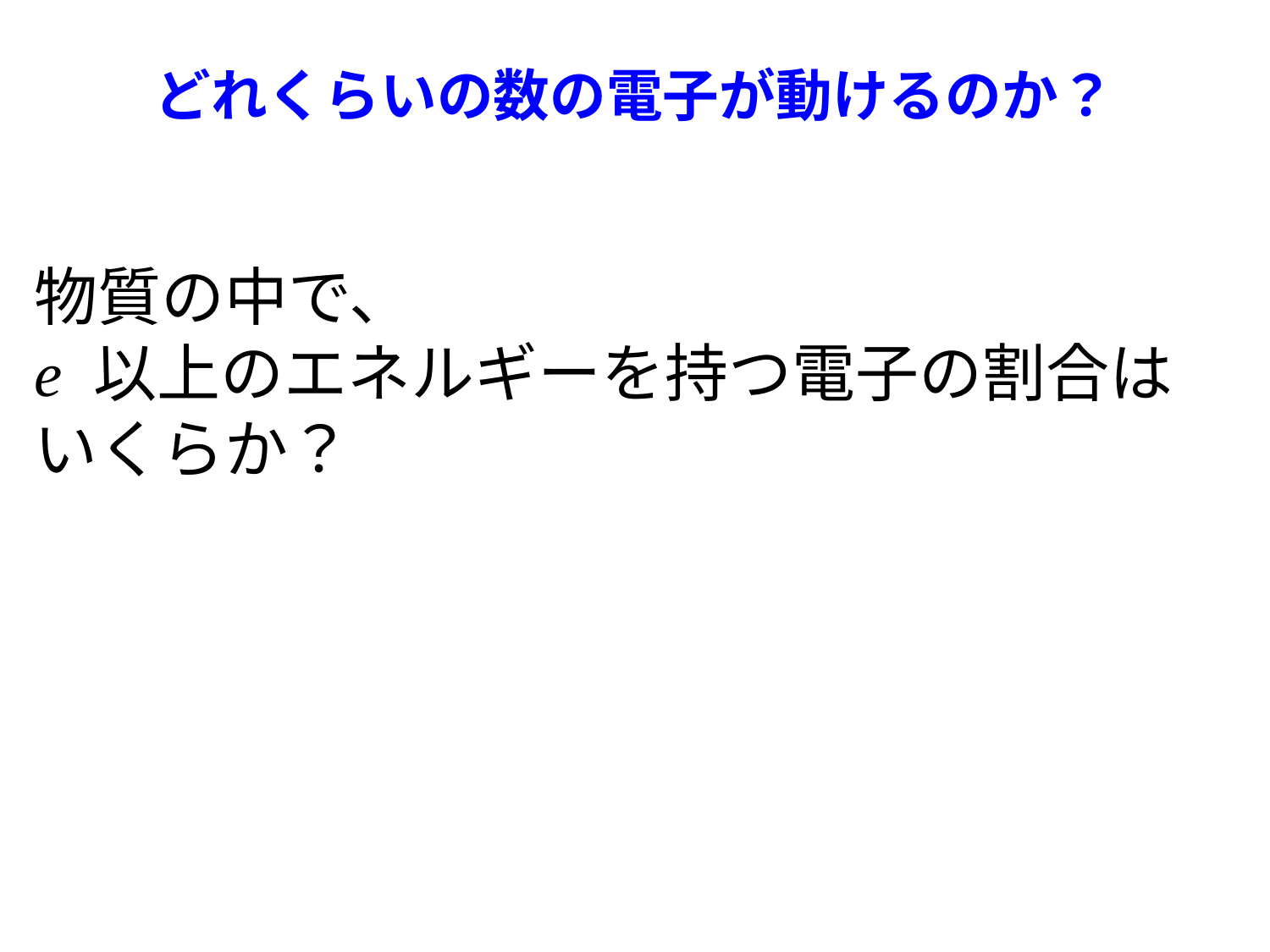

# どれくらいの数の電子が動けるのか？
物質の中で、
e 以上のエネルギーを持つ電子の割合は
いくらか？